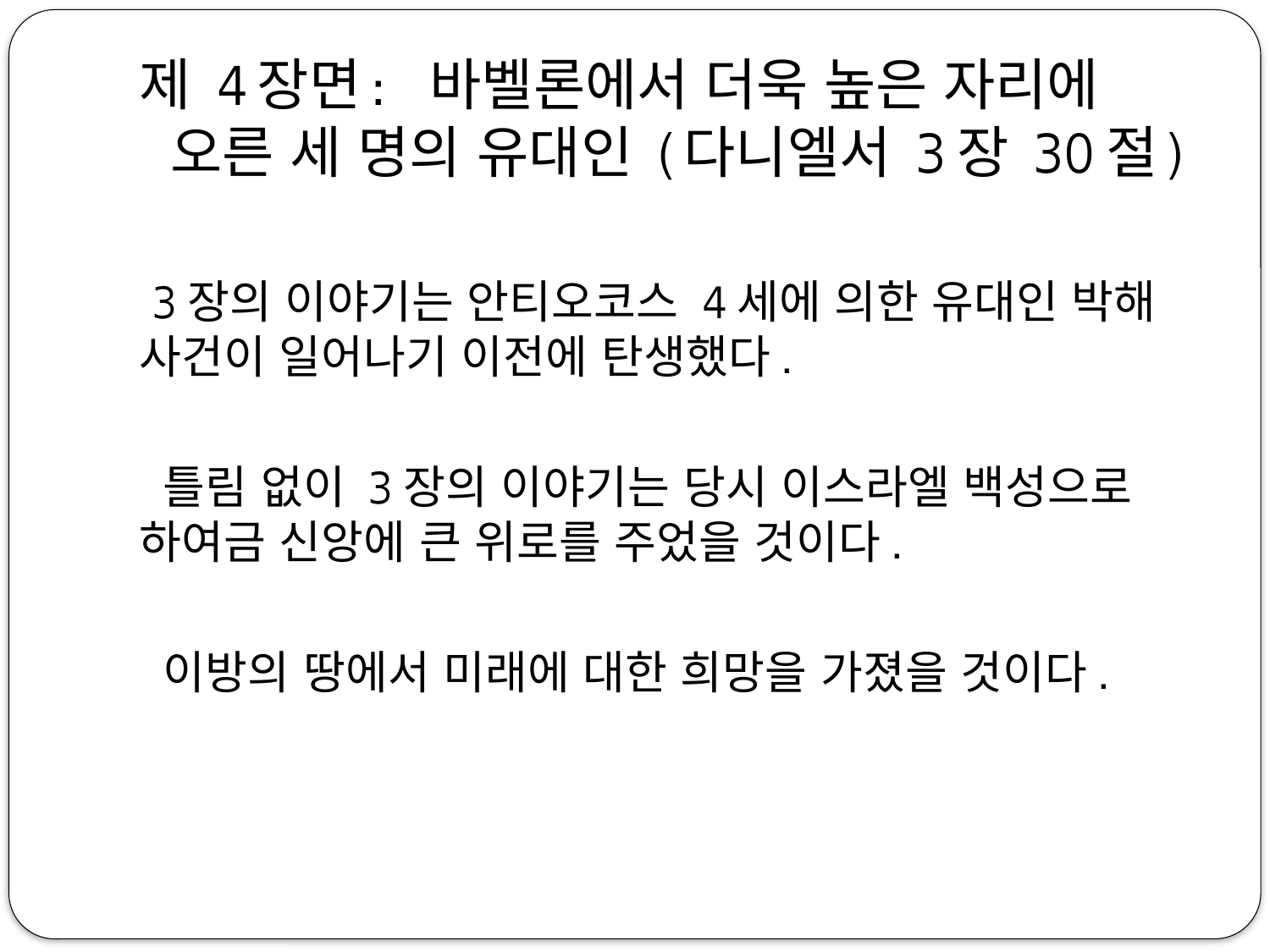

# 제 4장면:  바벨론에서 더욱 높은 자리에 오른 세 명의 유대인 (다니엘서 3장 30절)

 3장의 이야기는 안티오코스 4세에 의한 유대인 박해 사건이 일어나기 이전에 탄생했다.

 틀림 없이 3장의 이야기는 당시 이스라엘 백성으로 하여금 신앙에 큰 위로를 주었을 것이다.

 이방의 땅에서 미래에 대한 희망을 가졌을 것이다.